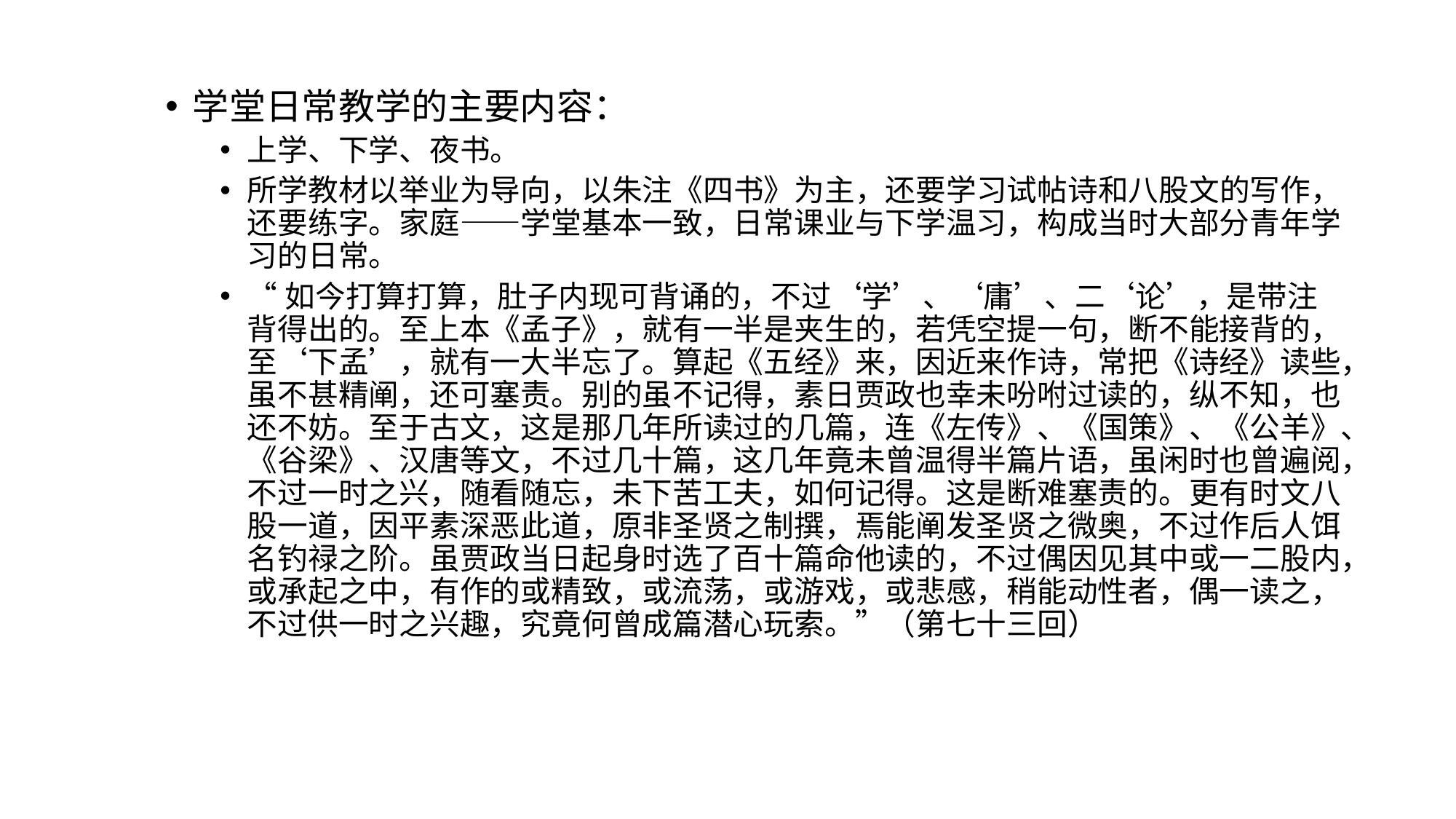

学堂日常教学的主要内容：
上学、下学、夜书。
所学教材以举业为导向，以朱注《四书》为主，还要学习试帖诗和八股文的写作，还要练字。家庭——学堂基本一致，日常课业与下学温习，构成当时大部分青年学习的日常。
“如今打算打算，肚子内现可背诵的，不过‘学’、‘庸’、二‘论’，是带注背得出的。至上本《孟子》，就有一半是夹生的，若凭空提一句，断不能接背的，至‘下孟’，就有一大半忘了。算起《五经》来，因近来作诗，常把《诗经》读些，虽不甚精阐，还可塞责。别的虽不记得，素日贾政也幸未吩咐过读的，纵不知，也还不妨。至于古文，这是那几年所读过的几篇，连《左传》、《国策》、《公羊》、《谷梁》、汉唐等文，不过几十篇，这几年竟未曾温得半篇片语，虽闲时也曾遍阅，不过一时之兴，随看随忘，未下苦工夫，如何记得。这是断难塞责的。更有时文八股一道，因平素深恶此道，原非圣贤之制撰，焉能阐发圣贤之微奥，不过作后人饵名钓禄之阶。虽贾政当日起身时选了百十篇命他读的，不过偶因见其中或一二股内，或承起之中，有作的或精致，或流荡，或游戏，或悲感，稍能动性者，偶一读之，不过供一时之兴趣，究竟何曾成篇潜心玩索。”（第七十三回）